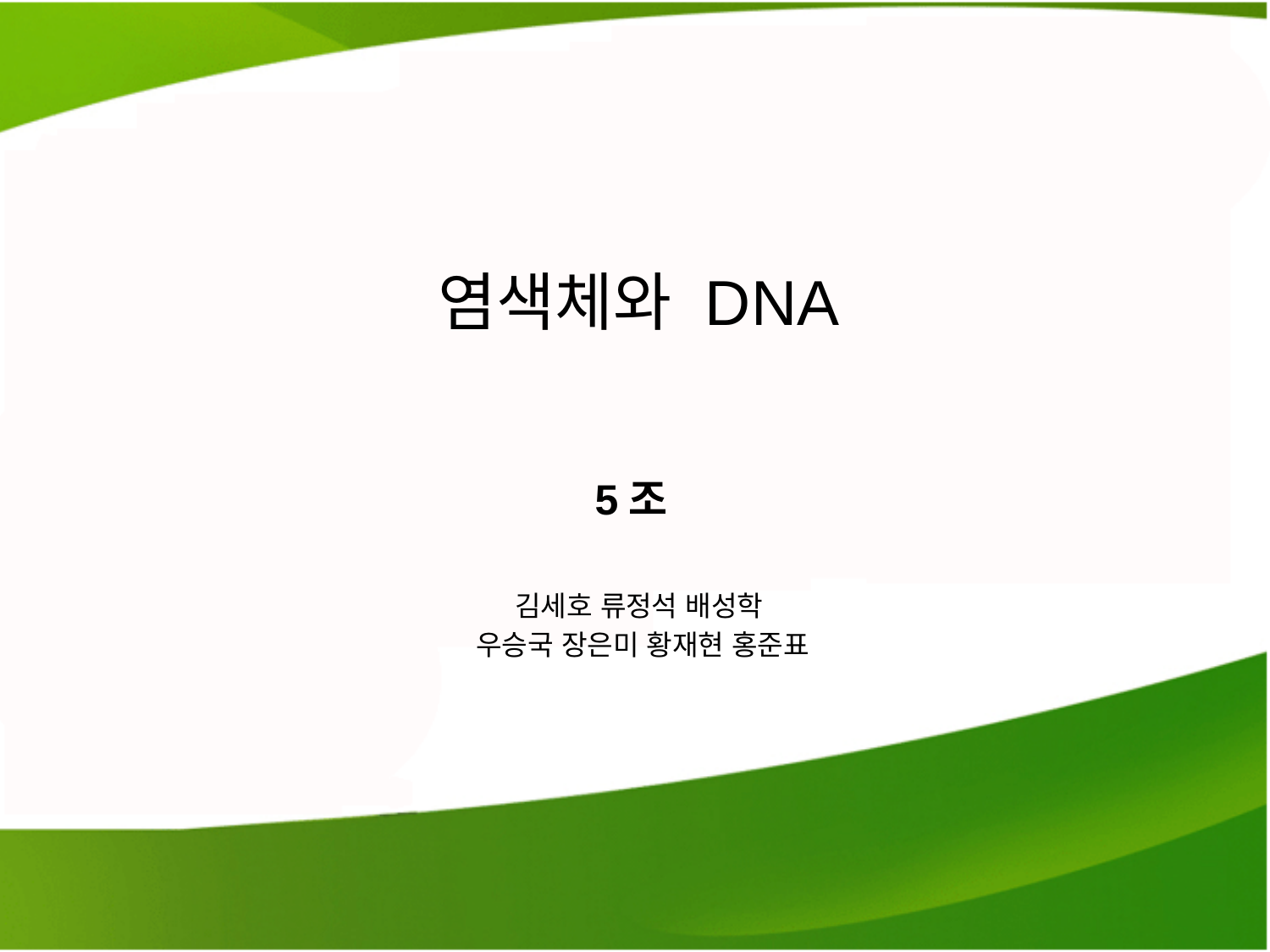

# 염색체와 DNA
5조

김세호 류정석 배성학
우승국 장은미 황재현 홍준표